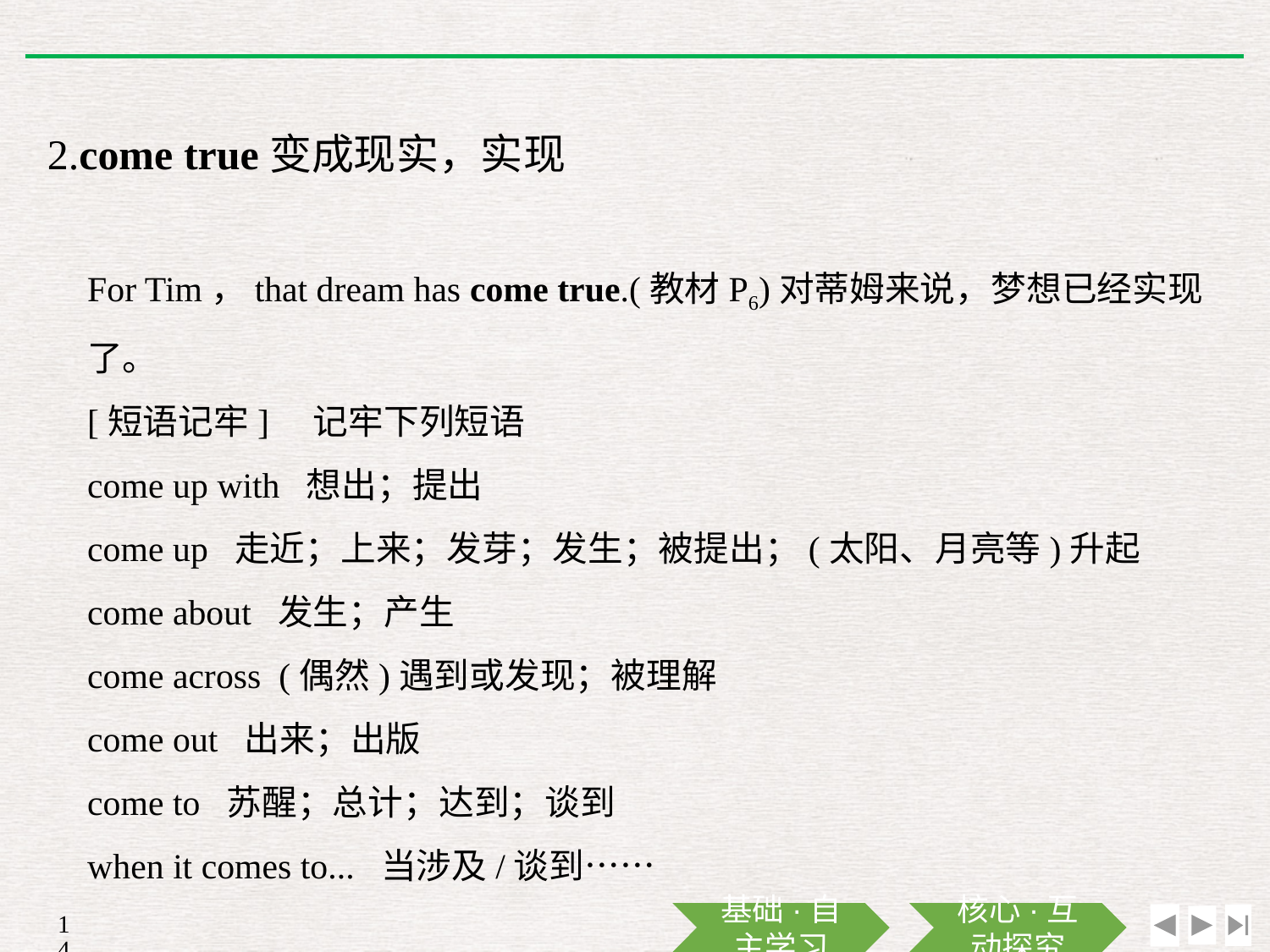

2.come true变成现实，实现
For Tim，that dream has come true.(教材P6)对蒂姆来说，梦想已经实现了。
[短语记牢]　记牢下列短语
come up with  想出；提出
come up  走近；上来；发芽；发生；被提出；(太阳、月亮等)升起
come about  发生；产生
come across  (偶然)遇到或发现；被理解
come out  出来；出版
come to  苏醒；总计；达到；谈到
when it comes to...  当涉及/谈到……